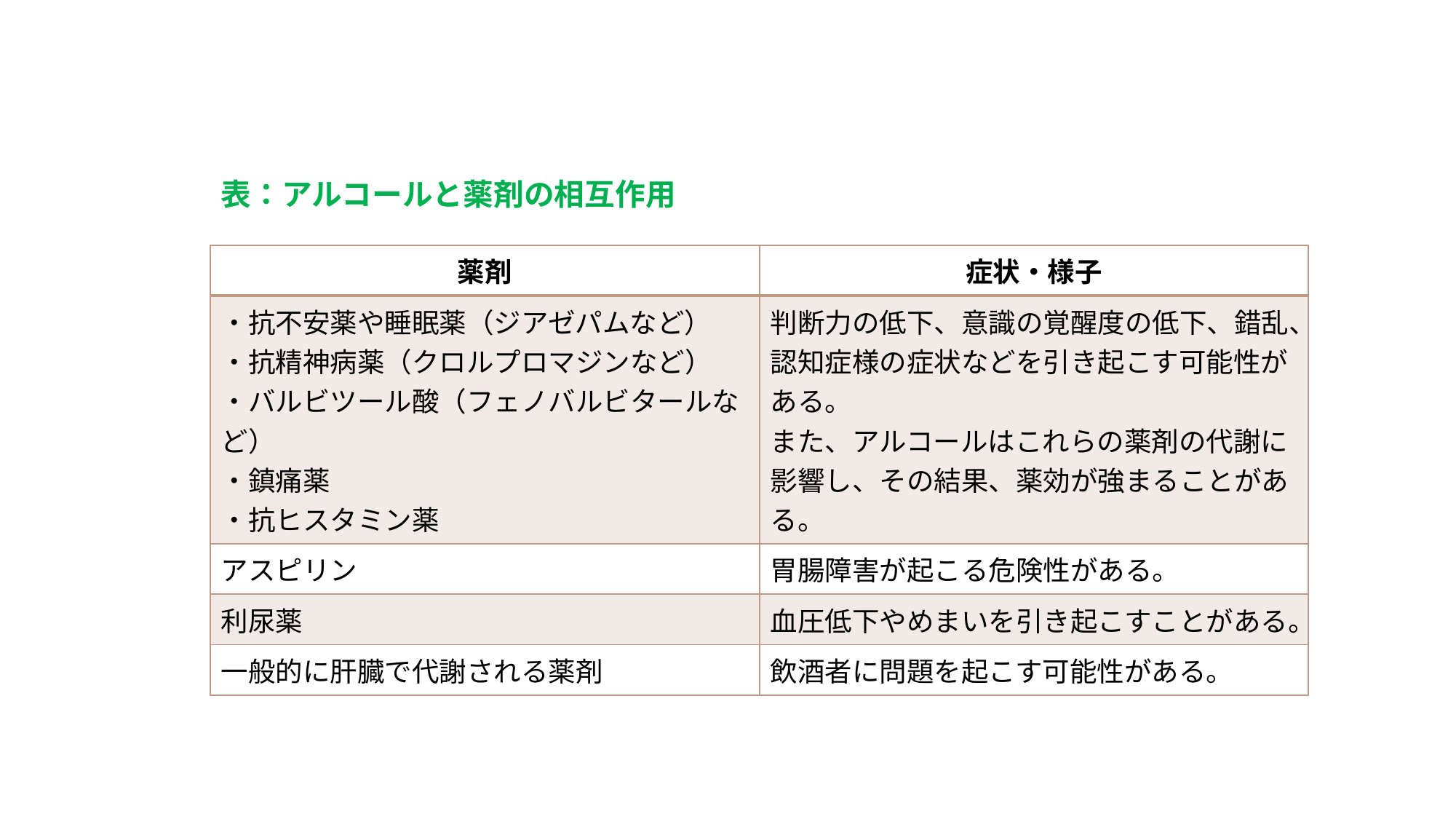

表：アルコールと薬剤の相互作用
| 薬剤 | 症状・様子 |
| --- | --- |
| ・抗不安薬や睡眠薬（ジアゼパムなど） ・抗精神病薬（クロルプロマジンなど） ・バルビツール酸（フェノバルビタールなど） ・鎮痛薬 ・抗ヒスタミン薬 | 判断力の低下、意識の覚醒度の低下、錯乱、 認知症様の症状などを引き起こす可能性がある。 また、アルコールはこれらの薬剤の代謝に影響し、その結果、薬効が強まることがある。 |
| アスピリン | 胃腸障害が起こる危険性がある。 |
| 利尿薬 | 血圧低下やめまいを引き起こすことがある。 |
| 一般的に肝臓で代謝される薬剤 | 飲酒者に問題を起こす可能性がある。 |